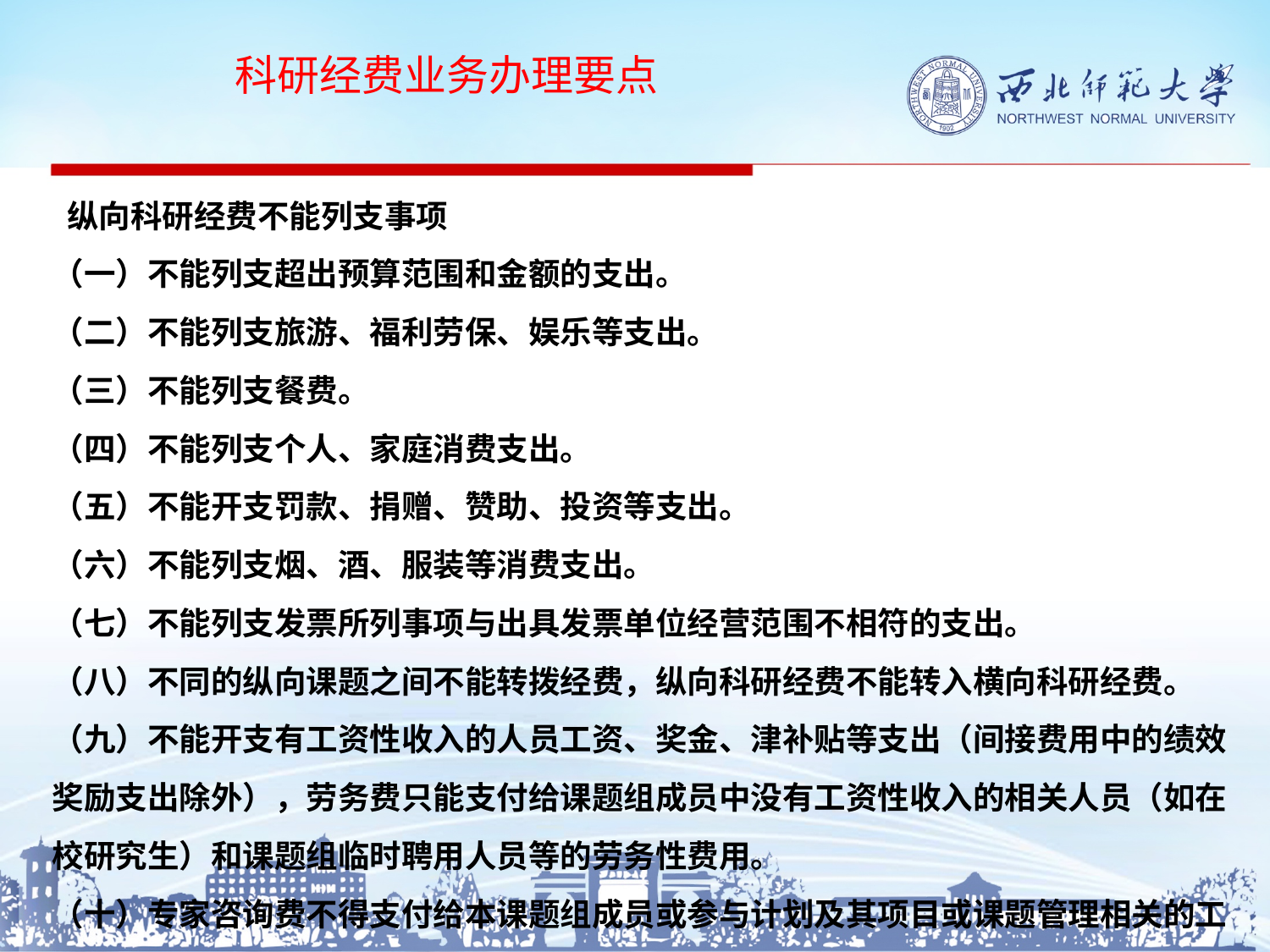

科研经费业务办理要点
# 纵向科研经费不能列支事项 （一）不能列支超出预算范围和金额的支出。 （二）不能列支旅游、福利劳保、娱乐等支出。 （三）不能列支餐费。 （四）不能列支个人、家庭消费支出。 （五）不能开支罚款、捐赠、赞助、投资等支出。 （六）不能列支烟、酒、服装等消费支出。 （七）不能列支发票所列事项与出具发票单位经营范围不相符的支出。 （八）不同的纵向课题之间不能转拨经费，纵向科研经费不能转入横向科研经费。 （九）不能开支有工资性收入的人员工资、奖金、津补贴等支出（间接费用中的绩效奖励支出除外），劳务费只能支付给课题组成员中没有工资性收入的相关人员（如在校研究生）和课题组临时聘用人员等的劳务性费用。 （十）专家咨询费不得支付给本课题组成员或参与计划及其项目或课题管理相关的工作人员。